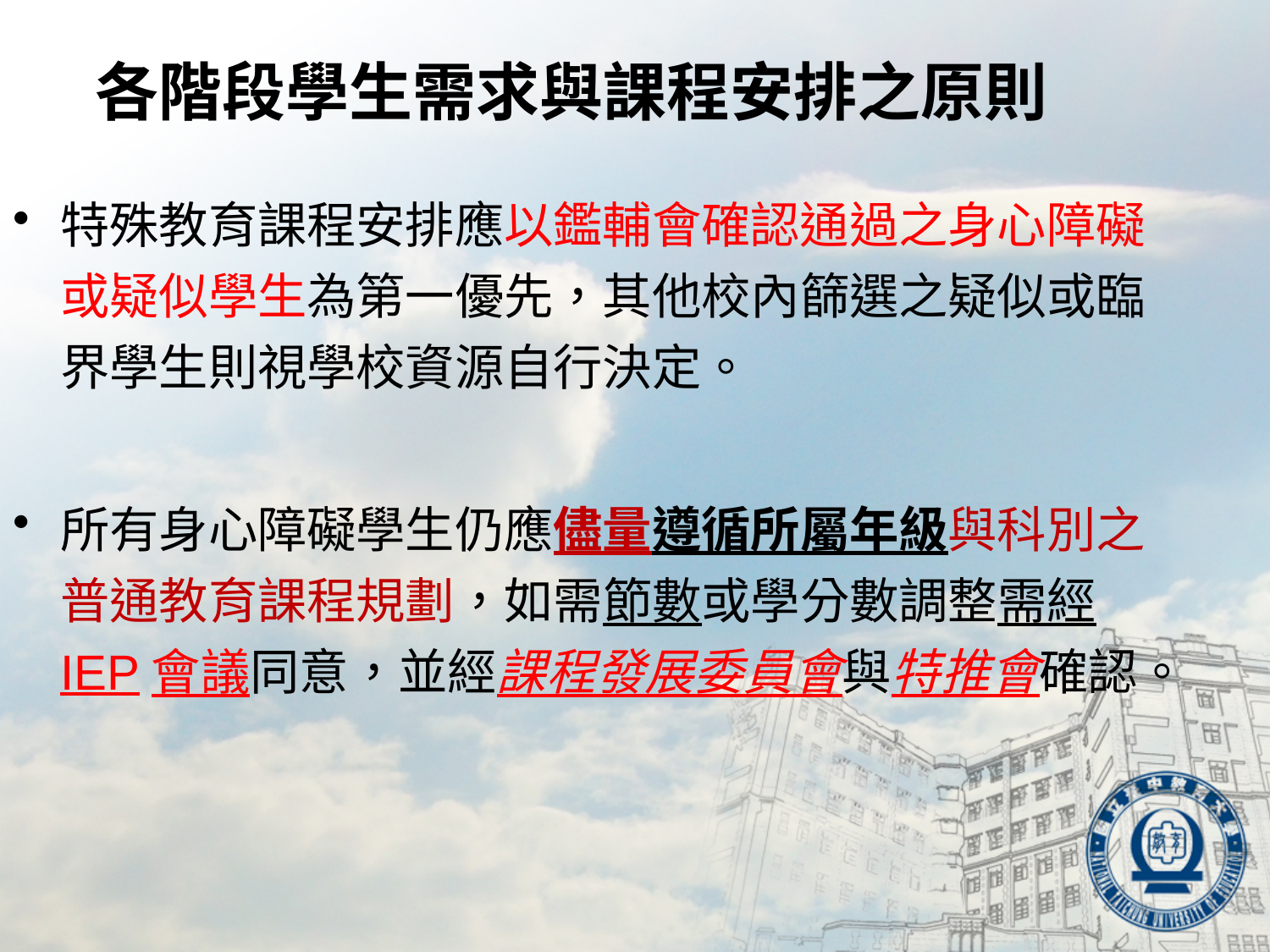

各階段學生需求與課程安排之原則
特殊教育課程安排應以鑑輔會確認通過之身心障礙或疑似學生為第一優先，其他校內篩選之疑似或臨界學生則視學校資源自行決定。

所有身心障礙學生仍應儘量遵循所屬年級與科別之普通教育課程規劃，如需節數或學分數調整需經IEP會議同意，並經課程發展委員會與特推會確認。